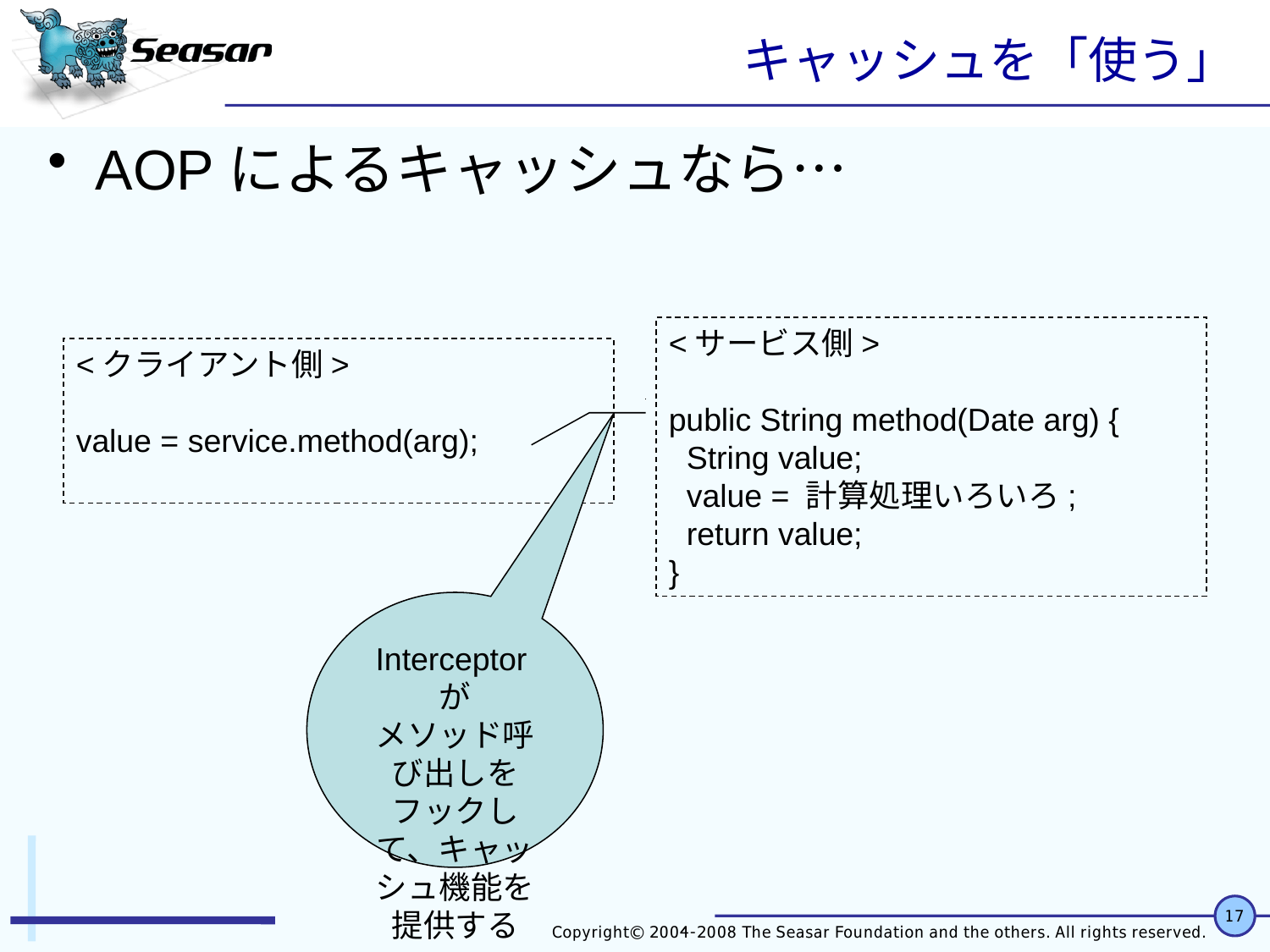

# キャッシュを「使う」
AOPによるキャッシュなら…
<サービス側>

public String method(Date arg) {
  String value;
  value = 計算処理いろいろ;
  return value;
}
<クライアント側>

value = service.method(arg);

Interceptorが
メソッド呼び出しをフックして、キャッシュ機能を提供する